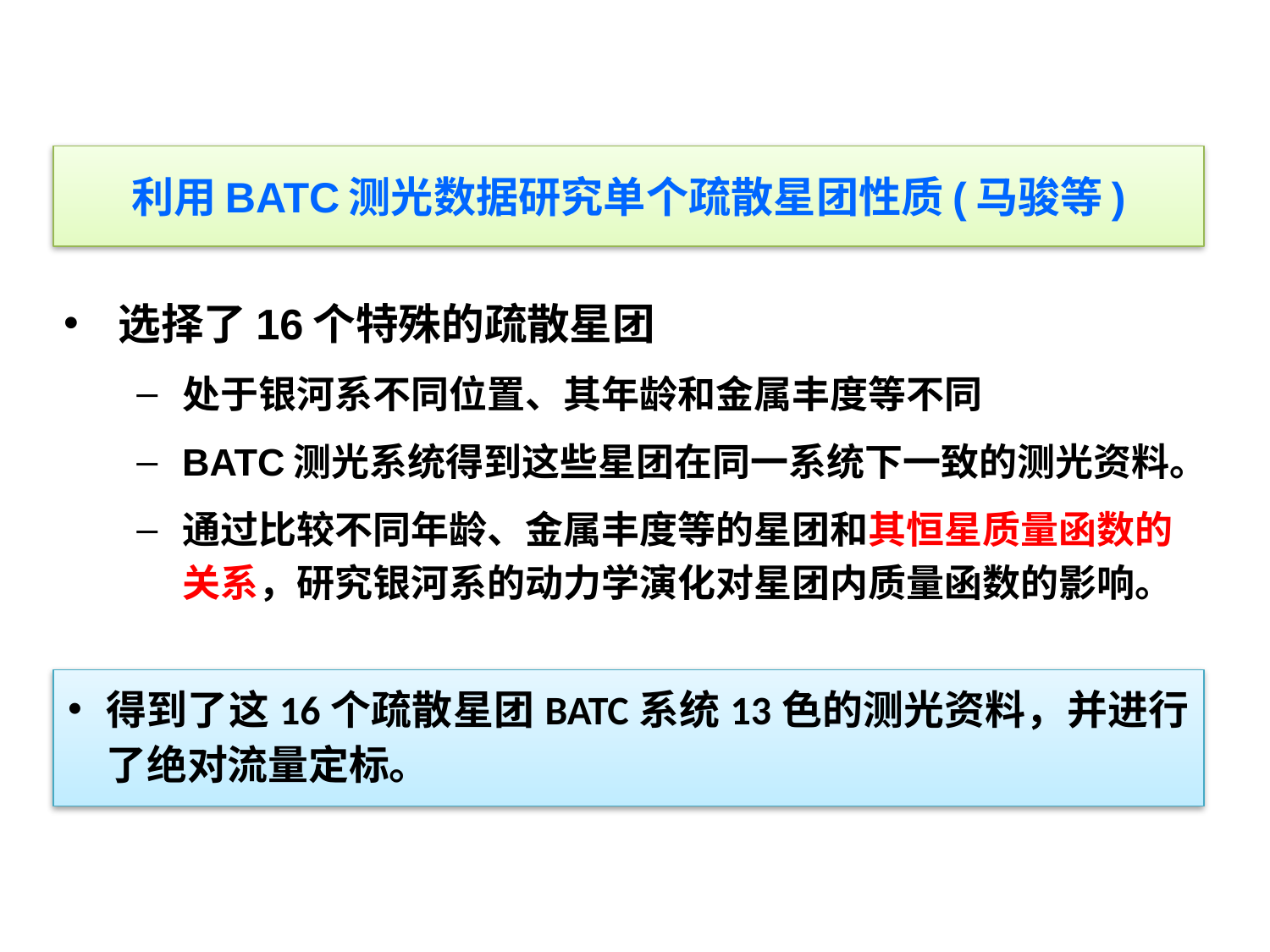

# 利用BATC测光数据研究单个疏散星团性质(马骏等)
选择了16个特殊的疏散星团
处于银河系不同位置、其年龄和金属丰度等不同
BATC测光系统得到这些星团在同一系统下一致的测光资料。
通过比较不同年龄、金属丰度等的星团和其恒星质量函数的关系，研究银河系的动力学演化对星团内质量函数的影响。
得到了这16个疏散星团BATC系统13色的测光资料，并进行了绝对流量定标。